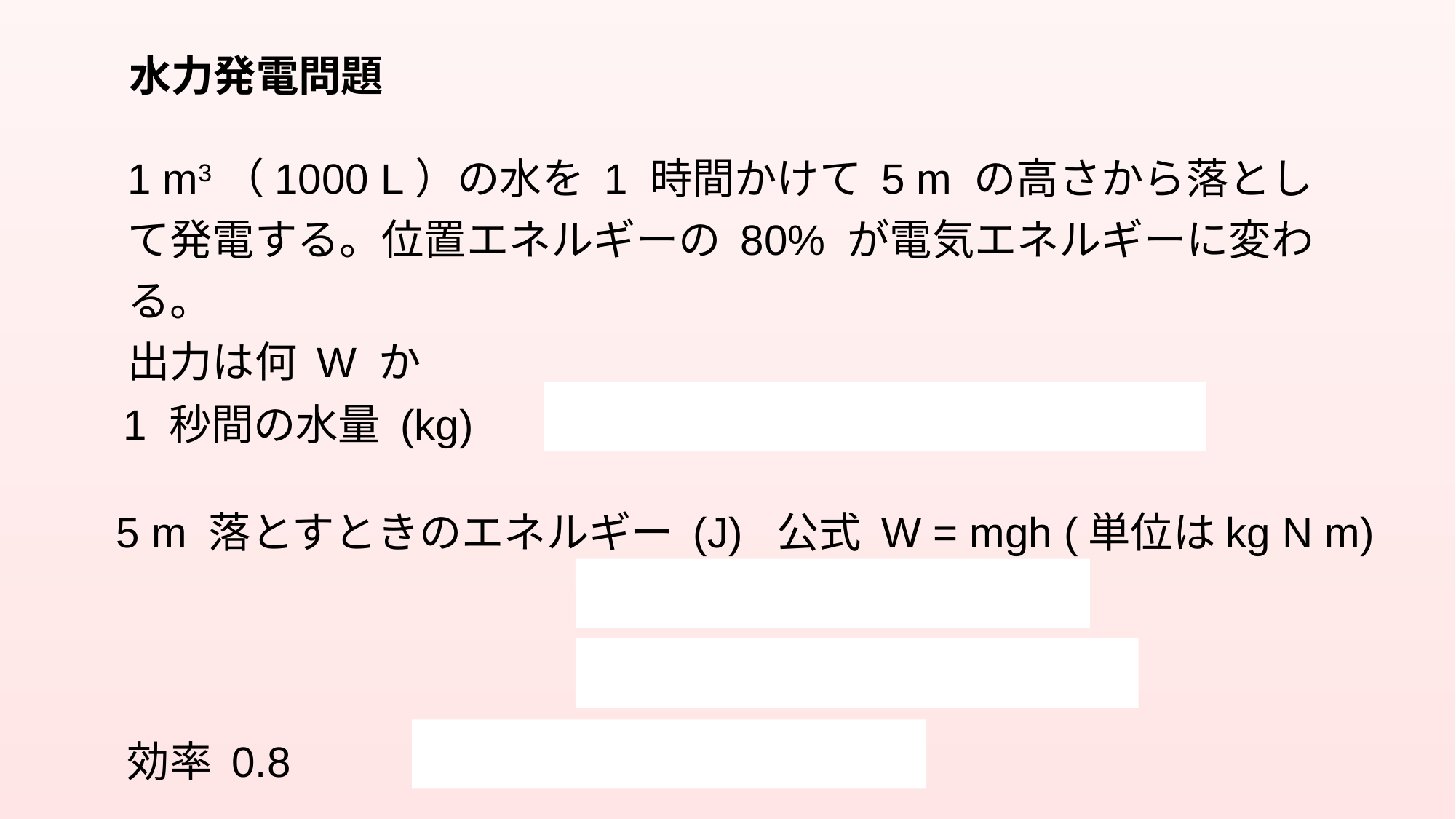

水力発電問題
1 m3（1000 L）の水を 1 時間かけて 5 m の高さから落として発電する。位置エネルギーの 80% が電気エネルギーに変わる。
出力は何 W か
1 秒間の水量 (kg)
1000 kg ÷ 3600 s = 0.28 kg /s

5 m 落とすときのエネルギー (J)  公式 W = mgh (単位はkg N m)

0.28×9.8×5 ≒ 13.7 J
1 秒間で落とすので 13.7 W

効率 0.8

13.7 W × 0.8 ≒ 11 W